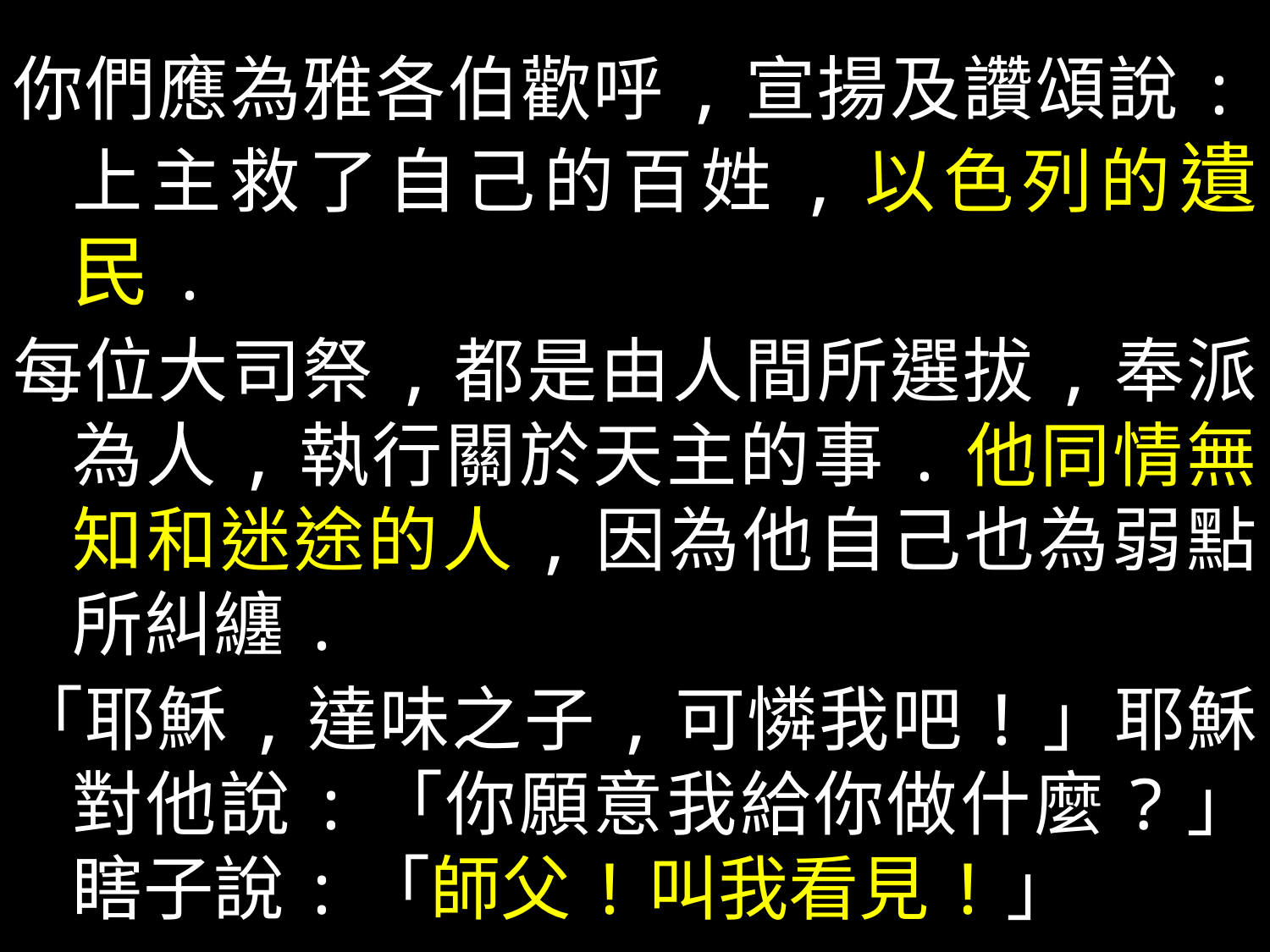

你們應為雅各伯歡呼,宣揚及讚頌說:上主救了自己的百姓,以色列的遺民.
每位大司祭,都是由人間所選拔,奉派為人,執行關於天主的事.他同情無知和迷途的人,因為他自己也為弱點所糾纏.
「耶穌,達味之子,可憐我吧!」耶穌對他說:「你願意我給你做什麼?」瞎子說:「師父!叫我看見!」